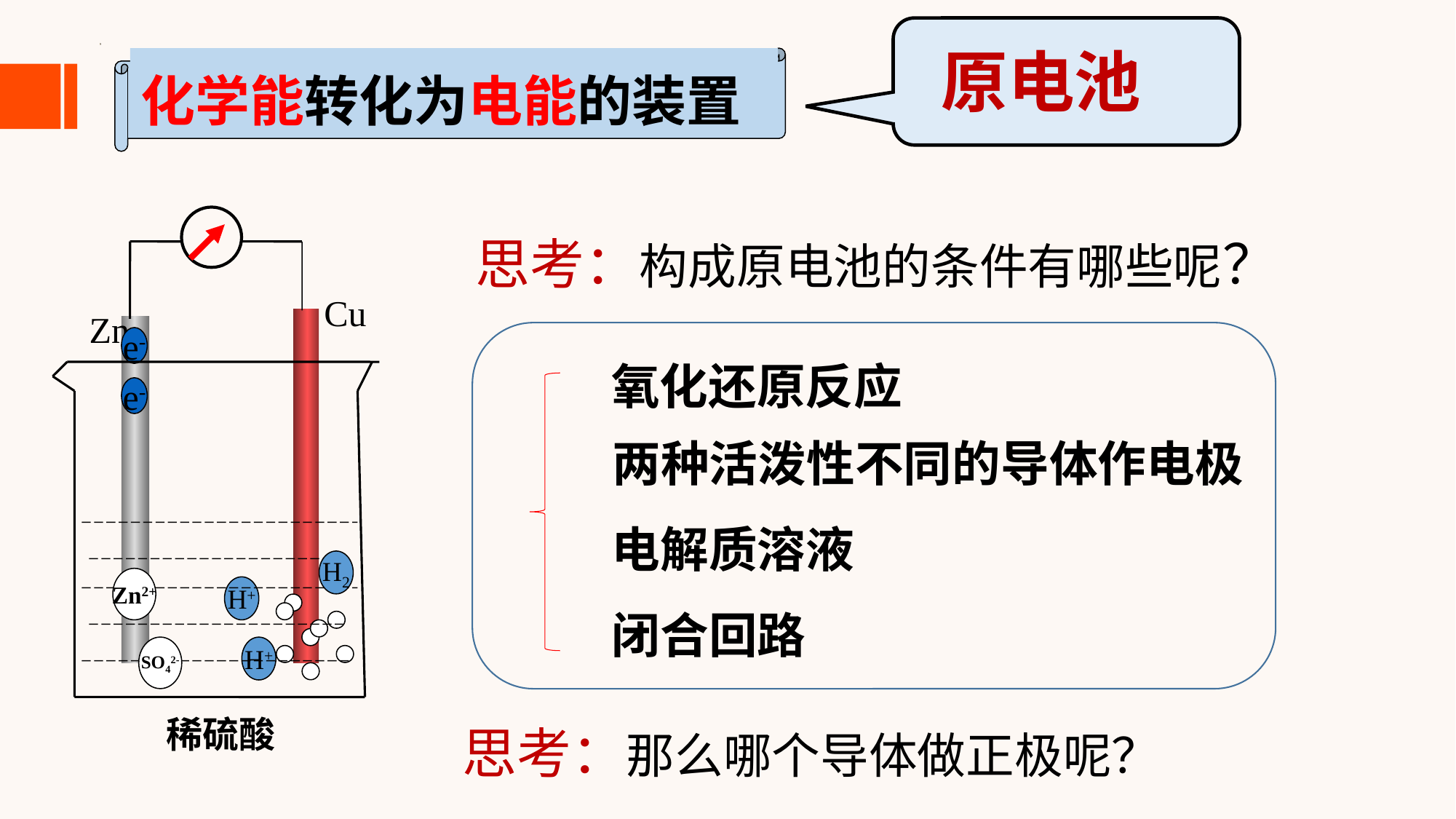

原电池

化学能转化为电能的装置

思考：构成原电池的条件有哪些呢？

Cu

Zn

e-
e-
氧化还原反应

两种活泼性不同的导体作电极
电解质溶液
H2
Zn2+
H+

闭合回路

SO42-
H+
稀硫酸
思考：那么哪个导体做正极呢？